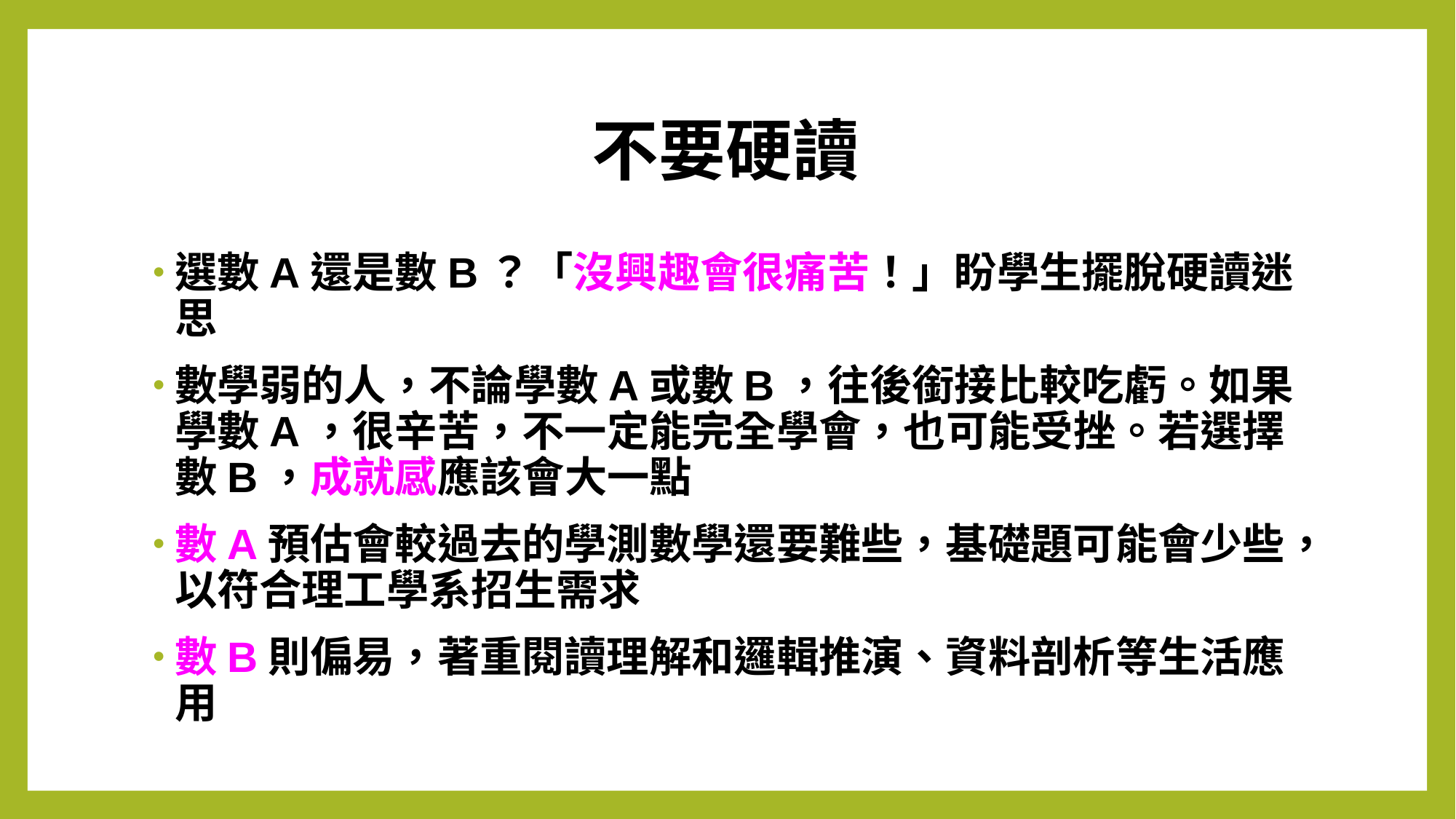

# 不要硬讀
選數A還是數B？「沒興趣會很痛苦！」盼學生擺脫硬讀迷思
數學弱的人，不論學數A或數B，往後銜接比較吃虧。如果學數A，很辛苦，不一定能完全學會，也可能受挫。若選擇數B，成就感應該會大一點
數A預估會較過去的學測數學還要難些，基礎題可能會少些，以符合理工學系招生需求
數B則偏易，著重閱讀理解和邏輯推演、資料剖析等生活應用